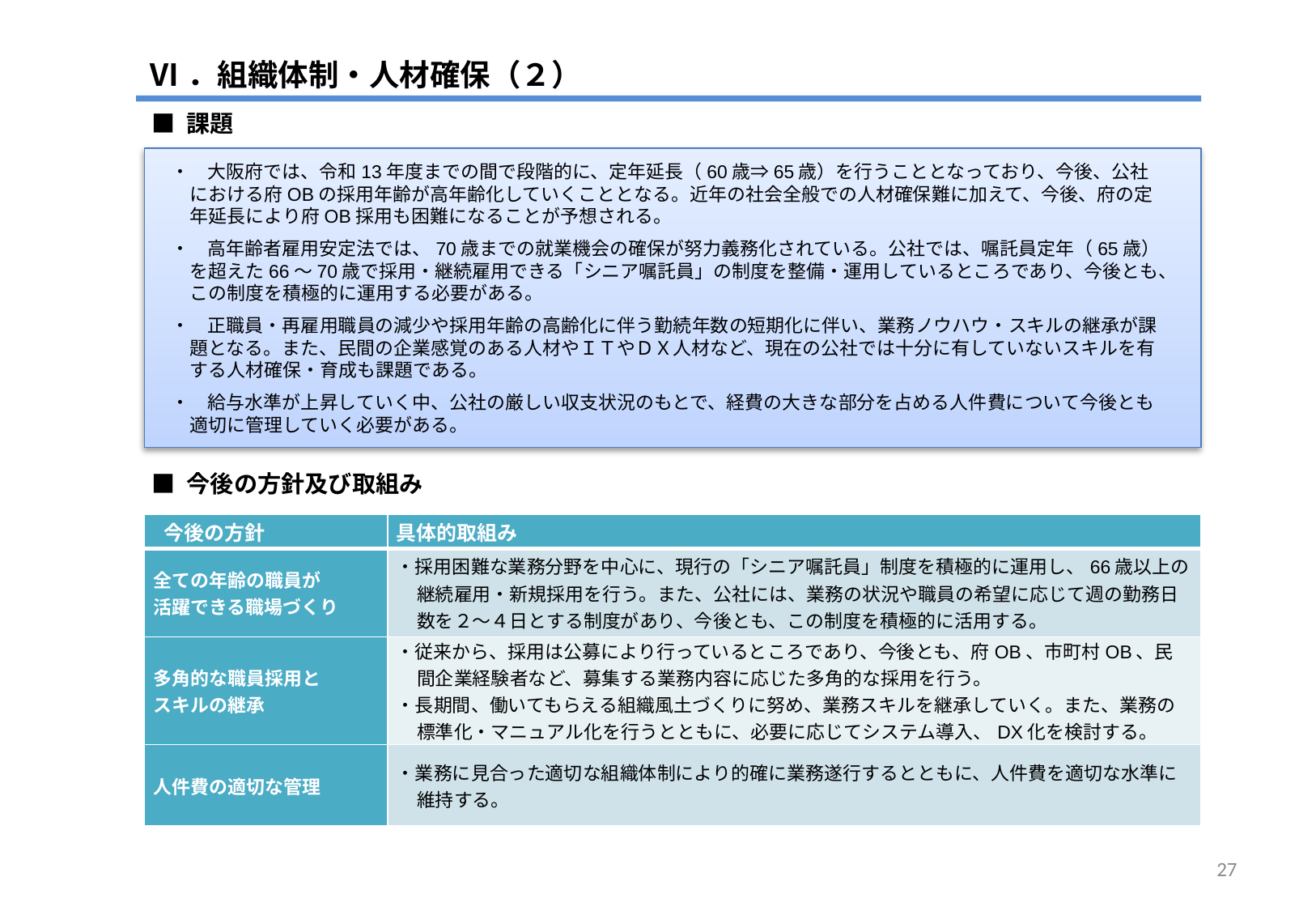

Ⅵ．組織体制・人材確保（２）

■ 課題
・　大阪府では、令和13年度までの間で段階的に、定年延長（60歳⇒65歳）を行うこととなっており、今後、公社における府OBの採用年齢が高年齢化していくこととなる。近年の社会全般での人材確保難に加えて、今後、府の定年延長により府OB採用も困難になることが予想される。
・　高年齢者雇用安定法では、70歳までの就業機会の確保が努力義務化されている。公社では、嘱託員定年（65歳）を超えた66～70歳で採用・継続雇用できる「シニア嘱託員」の制度を整備・運用しているところであり、今後とも、この制度を積極的に運用する必要がある。
・　正職員・再雇用職員の減少や採用年齢の高齢化に伴う勤続年数の短期化に伴い、業務ノウハウ・スキルの継承が課題となる。また、民間の企業感覚のある人材やＩＴやＤＸ人材など、現在の公社では十分に有していないスキルを有する人材確保・育成も課題である。
・　給与水準が上昇していく中、公社の厳しい収支状況のもとで、経費の大きな部分を占める人件費について今後とも適切に管理していく必要がある。
■ 今後の方針及び取組み
| 今後の方針 | 具体的取組み |
| --- | --- |
| 全ての年齢の職員が 活躍できる職場づくり | ・採用困難な業務分野を中心に、現行の「シニア嘱託員」制度を積極的に運用し、66歳以上の継続雇用・新規採用を行う。また、公社には、業務の状況や職員の希望に応じて週の勤務日数を２～４日とする制度があり、今後とも、この制度を積極的に活用する。 |
| 多角的な職員採用と スキルの継承 | ・従来から、採用は公募により行っているところであり、今後とも、府OB、市町村OB、民間企業経験者など、募集する業務内容に応じた多角的な採用を行う。 ・長期間、働いてもらえる組織風土づくりに努め、業務スキルを継承していく。また、業務の標準化・マニュアル化を行うとともに、必要に応じてシステム導入、DX化を検討する。 |
| 人件費の適切な管理 | ・業務に見合った適切な組織体制により的確に業務遂行するとともに、人件費を適切な水準に維持する。 |
27